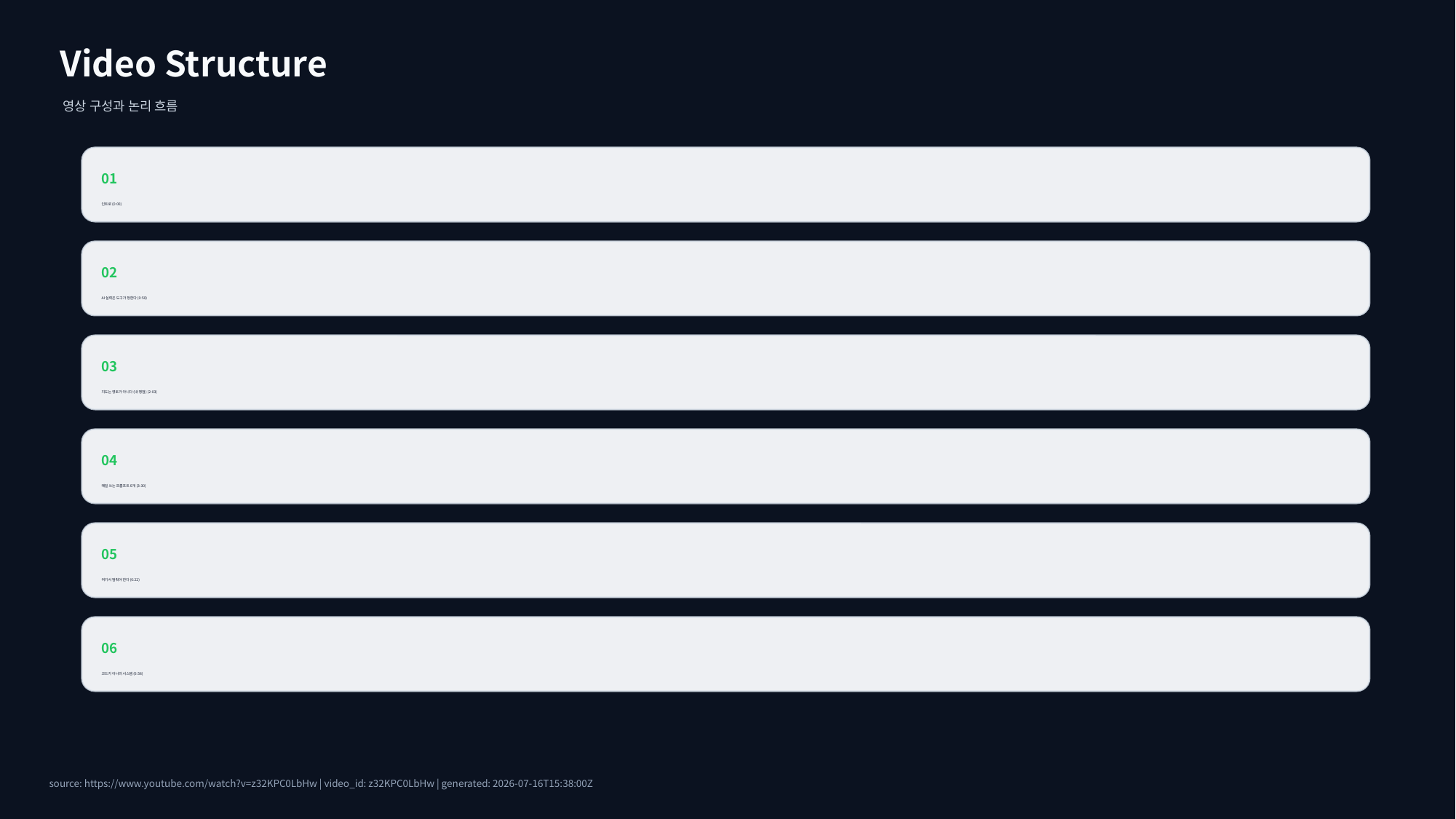

Video Structure
영상 구성과 논리 흐름

01
인트로 (0:00)

02
AI 실력은 도구가 정한다 (0:50)

03
지도는 영토가 아니다 (내 맹점) (2:03)

04
매일 쓰는 프롬프트 6개 (3:30)

05
여기서 멈춰야 한다 (6:22)

06
코드가 아니라 시스템 (6:58)
source: https://www.youtube.com/watch?v=z32KPC0LbHw | video_id: z32KPC0LbHw | generated: 2026-07-16T15:38:00Z